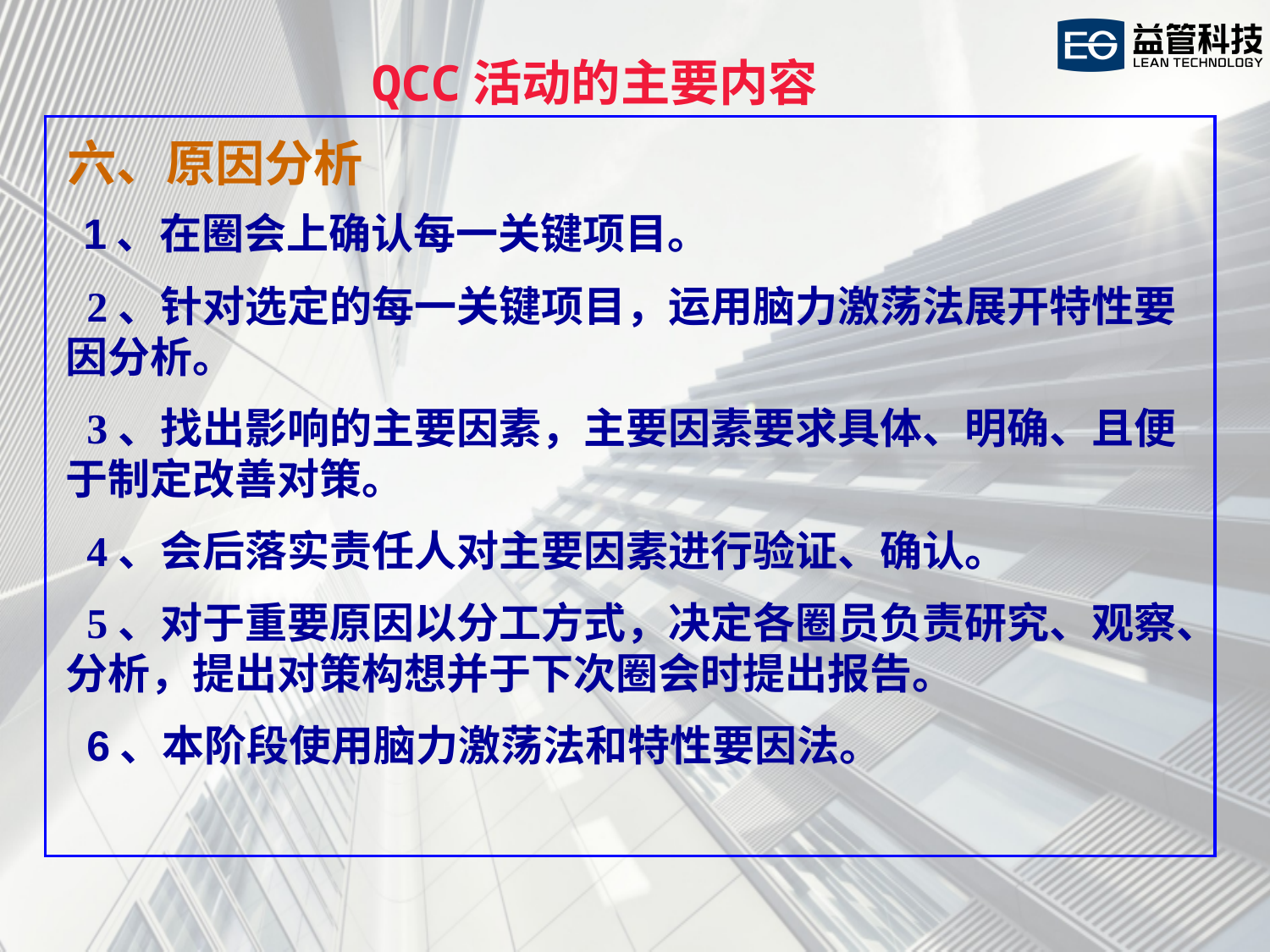

QCC活动的主要内容

六、原因分析
  1、在圈会上确认每一关键项目。
  2、针对选定的每一关键项目，运用脑力激荡法展开特性要因分析。
  3、找出影响的主要因素，主要因素要求具体、明确、且便于制定改善对策。
  4、会后落实责任人对主要因素进行验证、确认。
  5、对于重要原因以分工方式，决定各圈员负责研究、观察、分析，提出对策构想并于下次圈会时提出报告。
  6、本阶段使用脑力激荡法和特性要因法。